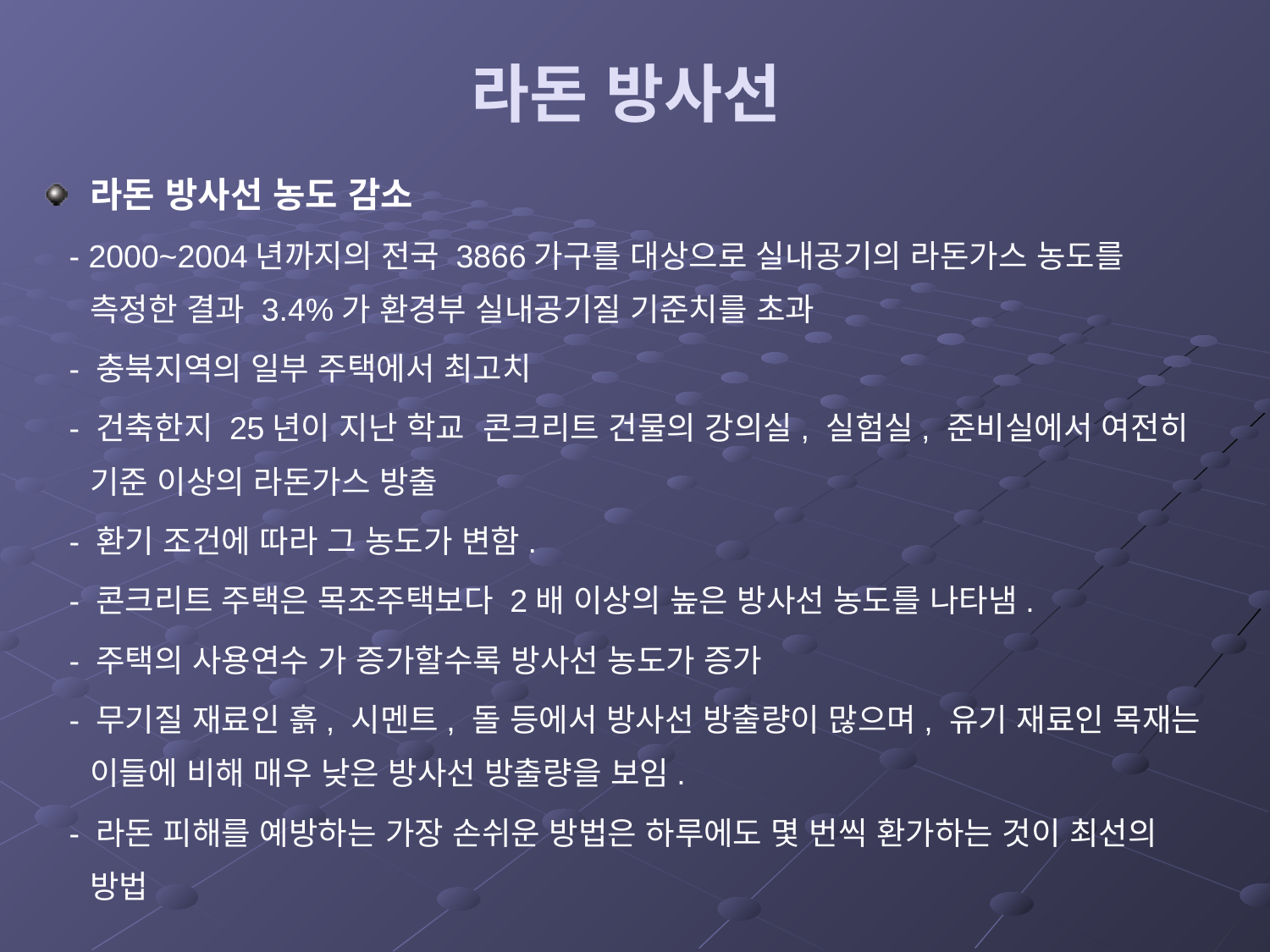

# 라돈 방사선
라돈 방사선 농도 감소
   - 2000~2004년까지의 전국 3866가구를 대상으로 실내공기의 라돈가스 농도를 측정한 결과 3.4%가 환경부 실내공기질 기준치를 초과
   - 충북지역의 일부 주택에서 최고치
   - 건축한지 25년이 지난 학교  콘크리트 건물의 강의실, 실험실, 준비실에서 여전히 기준 이상의 라돈가스 방출
   - 환기 조건에 따라 그 농도가 변함.
   - 콘크리트 주택은 목조주택보다 2배 이상의 높은 방사선 농도를 나타냄.
   - 주택의 사용연수 가 증가할수록 방사선 농도가 증가
   - 무기질 재료인 흙, 시멘트, 돌 등에서 방사선 방출량이 많으며, 유기 재료인 목재는 이들에 비해 매우 낮은 방사선 방출량을 보임.
   - 라돈 피해를 예방하는 가장 손쉬운 방법은 하루에도 몇 번씩 환가하는 것이 최선의 방법